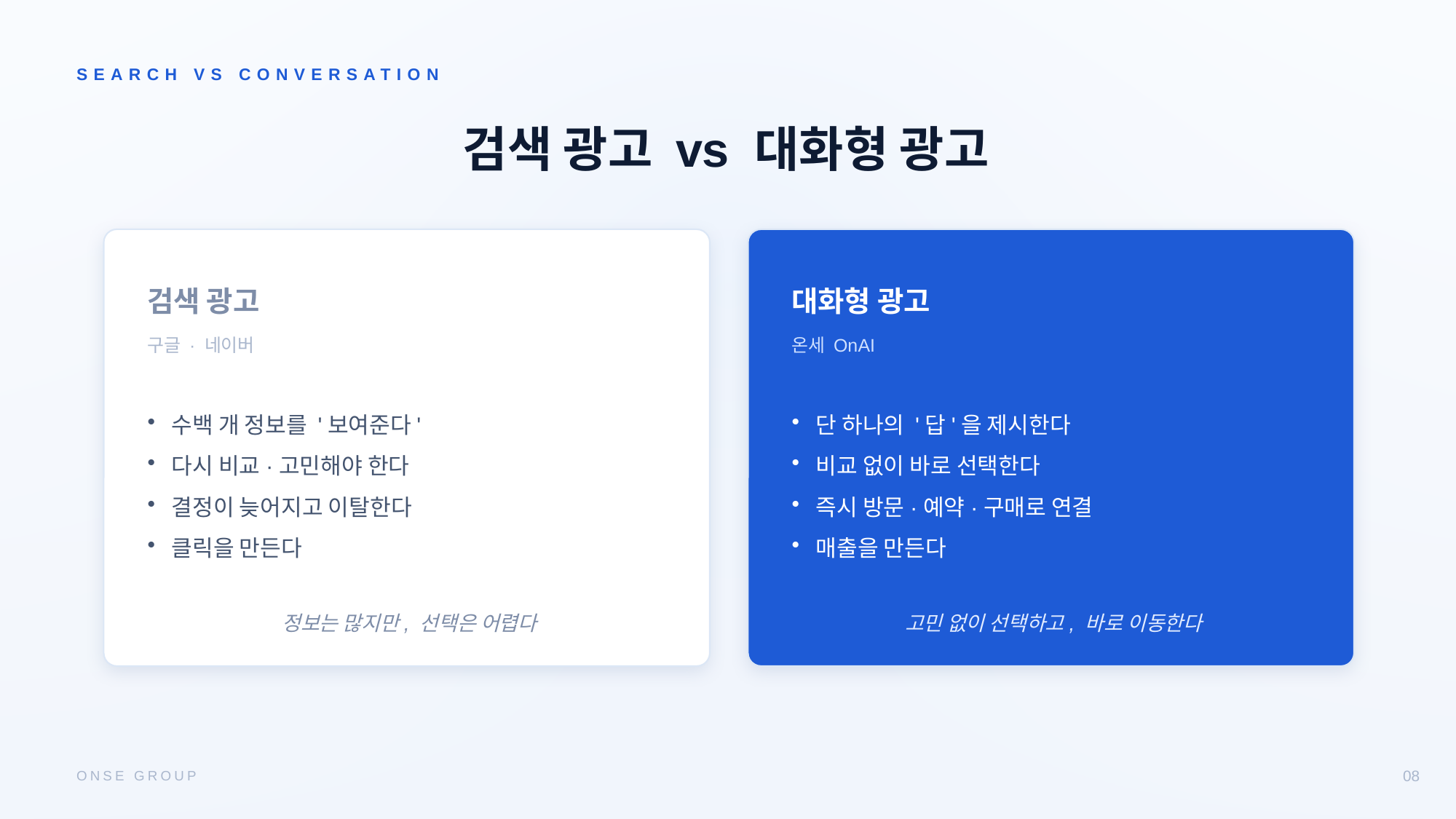

SEARCH VS CONVERSATION
검색 광고 vs 대화형 광고

검색 광고
대화형 광고
구글 · 네이버
온세 OnAI
수백 개 정보를 '보여준다'
다시 비교·고민해야 한다
결정이 늦어지고 이탈한다
클릭을 만든다
단 하나의 '답'을 제시한다
비교 없이 바로 선택한다
즉시 방문·예약·구매로 연결
매출을 만든다
정보는 많지만, 선택은 어렵다
고민 없이 선택하고, 바로 이동한다
ONSE GROUP
08